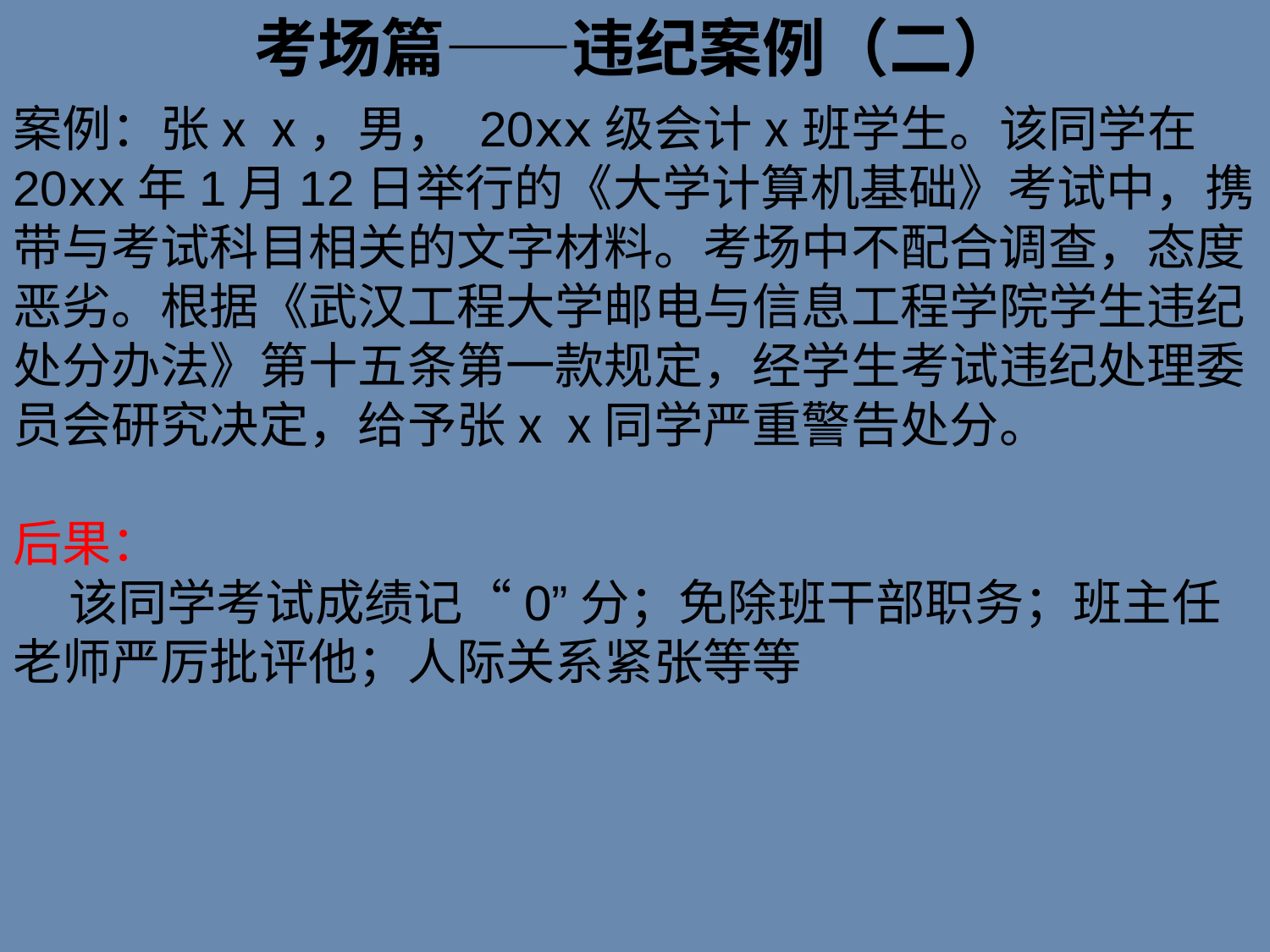

考场篇——违纪案例（二）
案例：张ⅹⅹ，男， 20ⅹⅹ级会计ⅹ班学生。该同学在20ⅹⅹ年1月12日举行的《大学计算机基础》考试中，携带与考试科目相关的文字材料。考场中不配合调查，态度恶劣。根据《武汉工程大学邮电与信息工程学院学生违纪处分办法》第十五条第一款规定，经学生考试违纪处理委员会研究决定，给予张ⅹⅹ同学严重警告处分。

后果：
    该同学考试成绩记“0”分；免除班干部职务；班主任老师严厉批评他；人际关系紧张等等